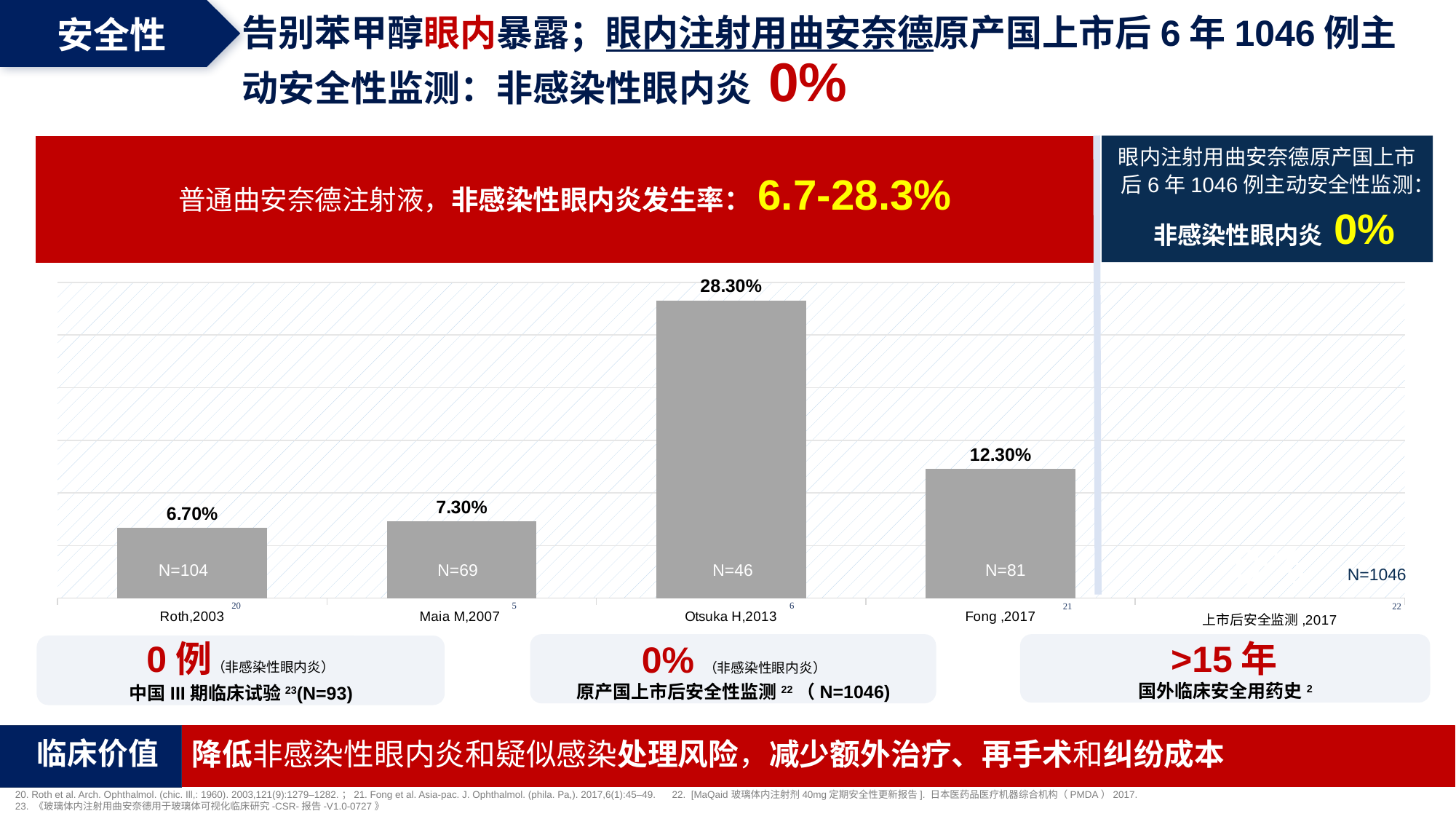

安全性
告别苯甲醇眼内暴露；眼内注射用曲安奈德原产国上市后6年1046例主动安全性监测：非感染性眼内炎 0%
眼内注射用曲安奈德原产国上市后6年1046例主动安全性监测：   非感染性眼内炎 0%
普通曲安奈德注射液，非感染性眼内炎发生率：6.7-28.3%

### Chart

| Category | 含防腐剂TA |
|---|---|
| Roth,2003 | 0.067 |
| Maia M,2007  | 0.073 |
| Otsuka H,2013 | 0.283 |
| Fong ,2017 | 0.123 |
| 上市后安全监测,2017 | 0.0 |
N=104
N=69
N=46
N=81
N=1046

0% （非感染性眼内炎）
原产国上市后安全性监测22（N=1046)

>15年
国外临床安全用药史2

0例（非感染性眼内炎）
中国III期临床试验23(N=93)
 临床价值
降低非感染性眼内炎和疑似感染处理风险，减少额外治疗、再手术和纠纷成本    。

20. Roth et al. Arch. Ophthalmol. (chic. Ill,: 1960). 2003,121(9):1279–1282.；21. Fong et al. Asia-pac. J. Ophthalmol. (phila. Pa,). 2017,6(1):45–49.      22.  [MaQaid玻璃体内注射剂40mg定期安全性更新报告]. 日本医药品医疗机器综合机构（PMDA）2017.
23. 《玻璃体内注射用曲安奈德用于玻璃体可视化临床研究-CSR-报告-V1.0-0727》